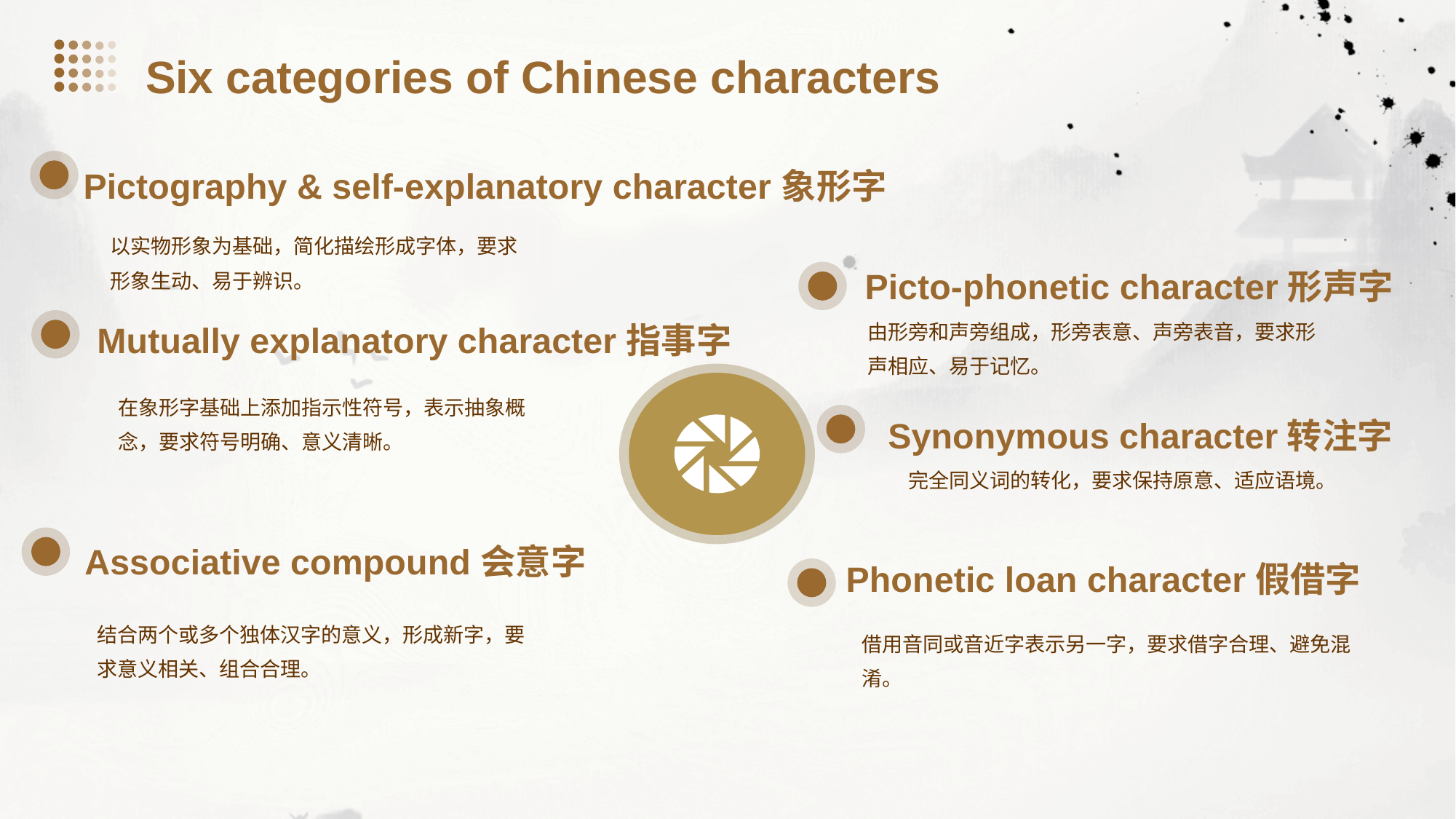

Six categories of Chinese characters

Pictography & self-explanatory character象形字

以实物形象为基础，简化描绘形成字体，要求形象生动、易于辨识。
Picto-phonetic character形声字

Mutually explanatory character指事字
由形旁和声旁组成，形旁表意、声旁表音，要求形声相应、易于记忆。

Synonymous character转注字
在象形字基础上添加指示性符号，表示抽象概念，要求符号明确、意义清晰。

完全同义词的转化，要求保持原意、适应语境。
Associative compound会意字
Phonetic loan character假借字

结合两个或多个独体汉字的意义，形成新字，要求意义相关、组合合理。
借用音同或音近字表示另一字，要求借字合理、避免混淆。